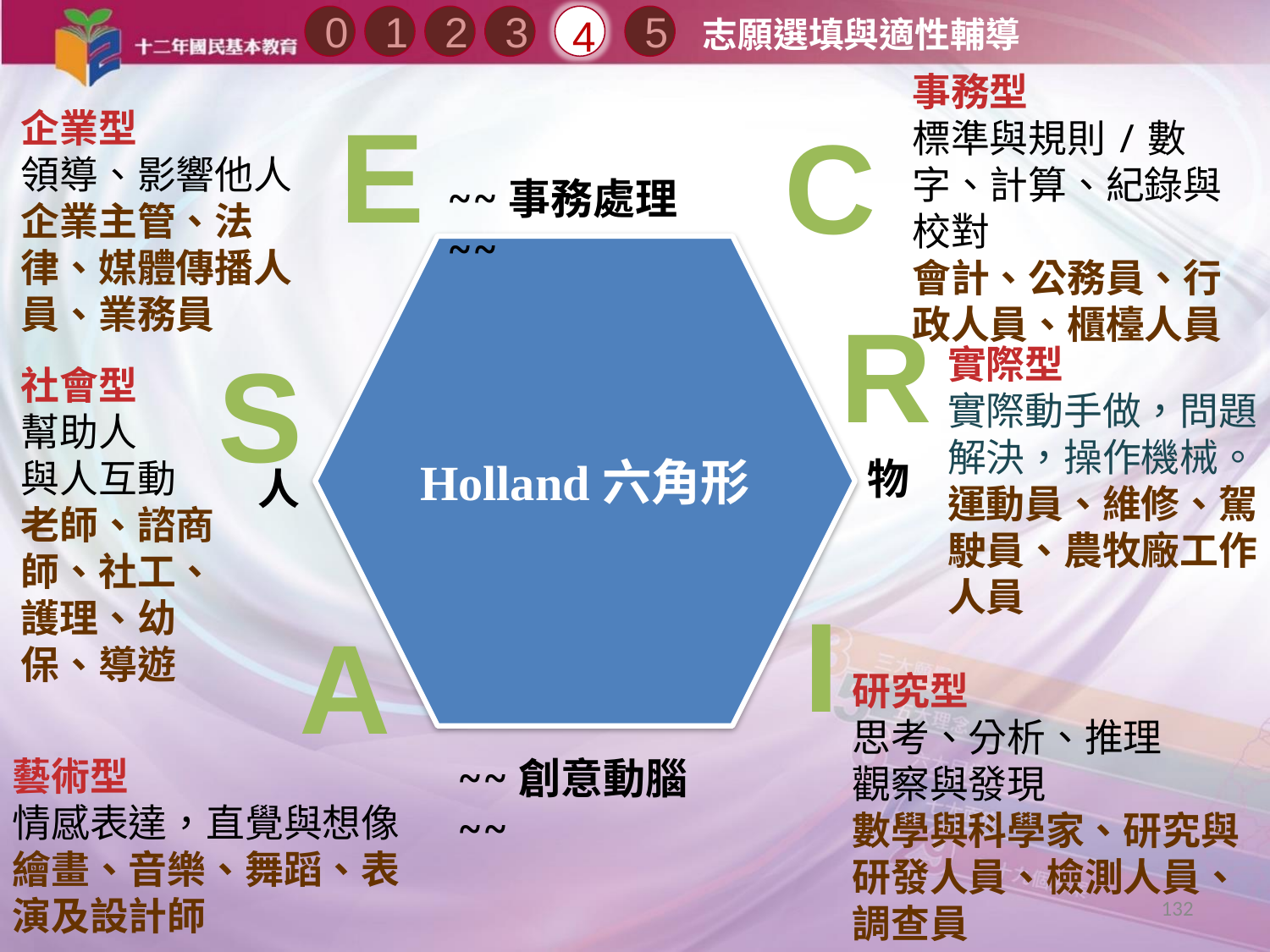

0
2
4
1
3
5
志願選填與適性輔導
事務型
標準與規則/數字、計算、紀錄與校對
會計、公務員、行政人員、櫃檯人員
E
企業型
領導、影響他人
企業主管、法律、媒體傳播人員、業務員
C
~~事務處理~~
Holland六角形
R
S
實際型
實際動手做，問題解決，操作機械。運動員、維修、駕駛員、農牧廠工作人員
社會型
幫助人
與人互動
老師、諮商師、社工、護理、幼保、導遊
物
人
I
A
研究型
思考、分析、推理
觀察與發現
數學與科學家、研究與研發人員、檢測人員、調查員
藝術型
情感表達，直覺與想像
繪畫、音樂、舞蹈、表演及設計師
~~創意動腦~~
132